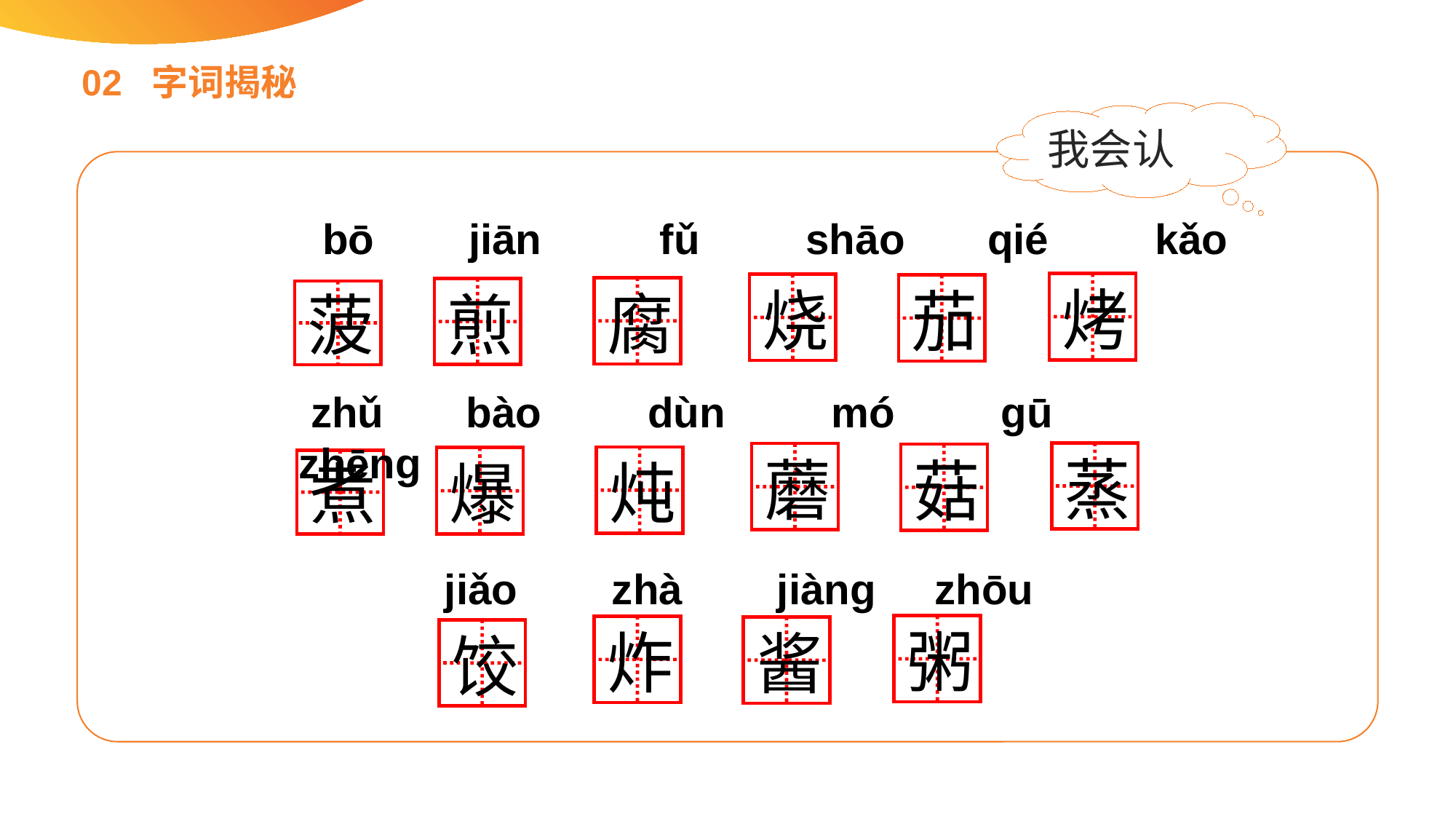

02  字词揭秘
我会认
  bō        jiān          fǔ         shāo       qié         kǎo
烤
烧

茄

腐
煎

菠

 zhǔ       bào         dùn         mó         gū        zhēng
蒸
蘑

菇

炖
爆

煮

   jiǎo        zhà        jiàng     zhōu
粥
炸

酱

饺